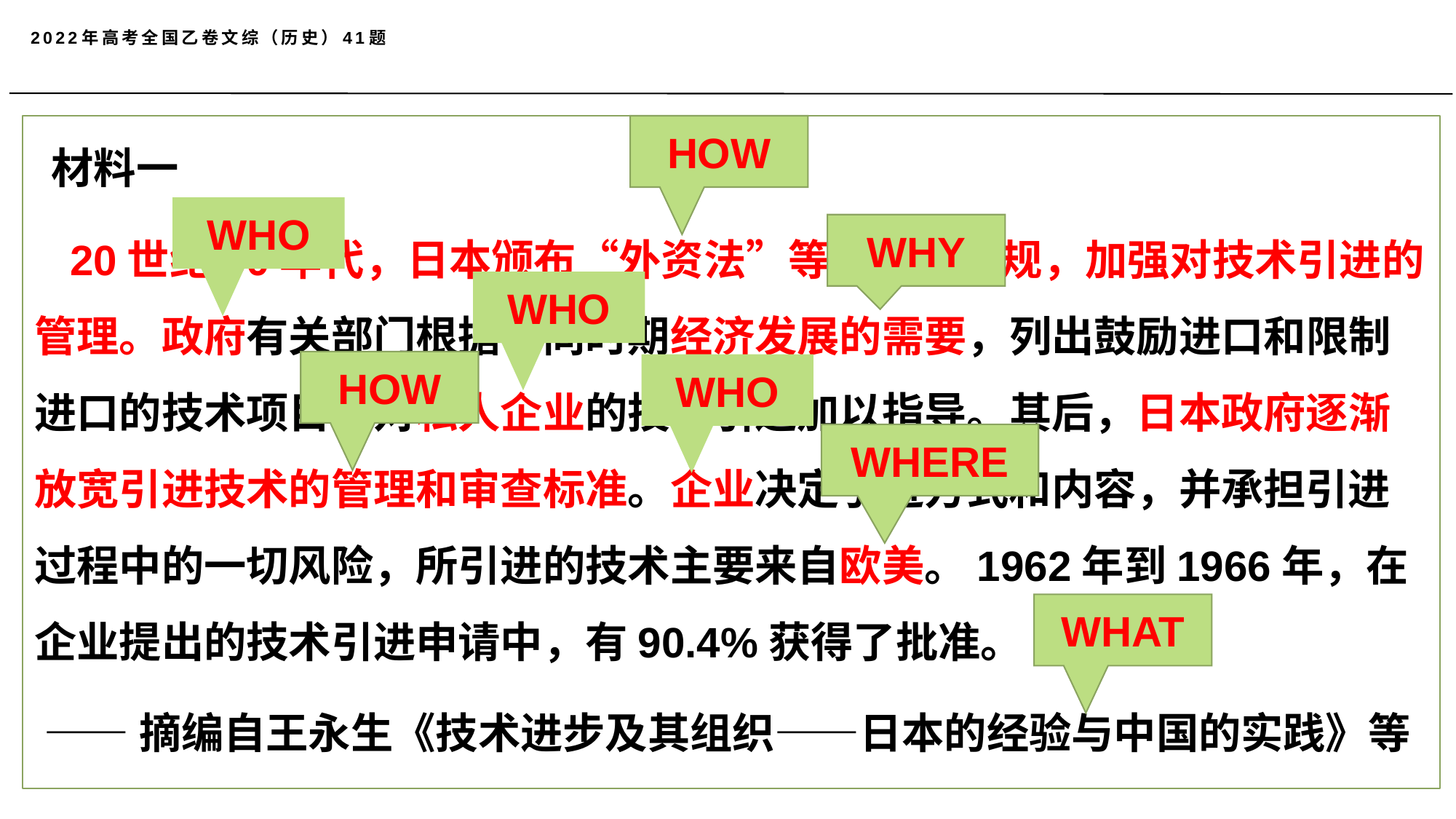

# 2022年高考全国乙卷文综（历史）41题
HOW
 材料一
   20世纪50年代，日本颁布“外资法”等一系列法规，加强对技术引进的管理。政府有关部门根据不同时期经济发展的需要，列出鼓励进口和限制进口的技术项目，对私人企业的技术引进加以指导。其后，日本政府逐渐放宽引进技术的管理和审查标准。企业决定引进方式和内容，并承担引进过程中的一切风险，所引进的技术主要来自欧美。1962年到1966年，在企业提出的技术引进申请中，有90.4%获得了批准。
 ——摘编自王永生《技术进步及其组织——日本的经验与中国的实践》等
WHO
WHY
WHO
HOW
WHO
WHERE
WHAT